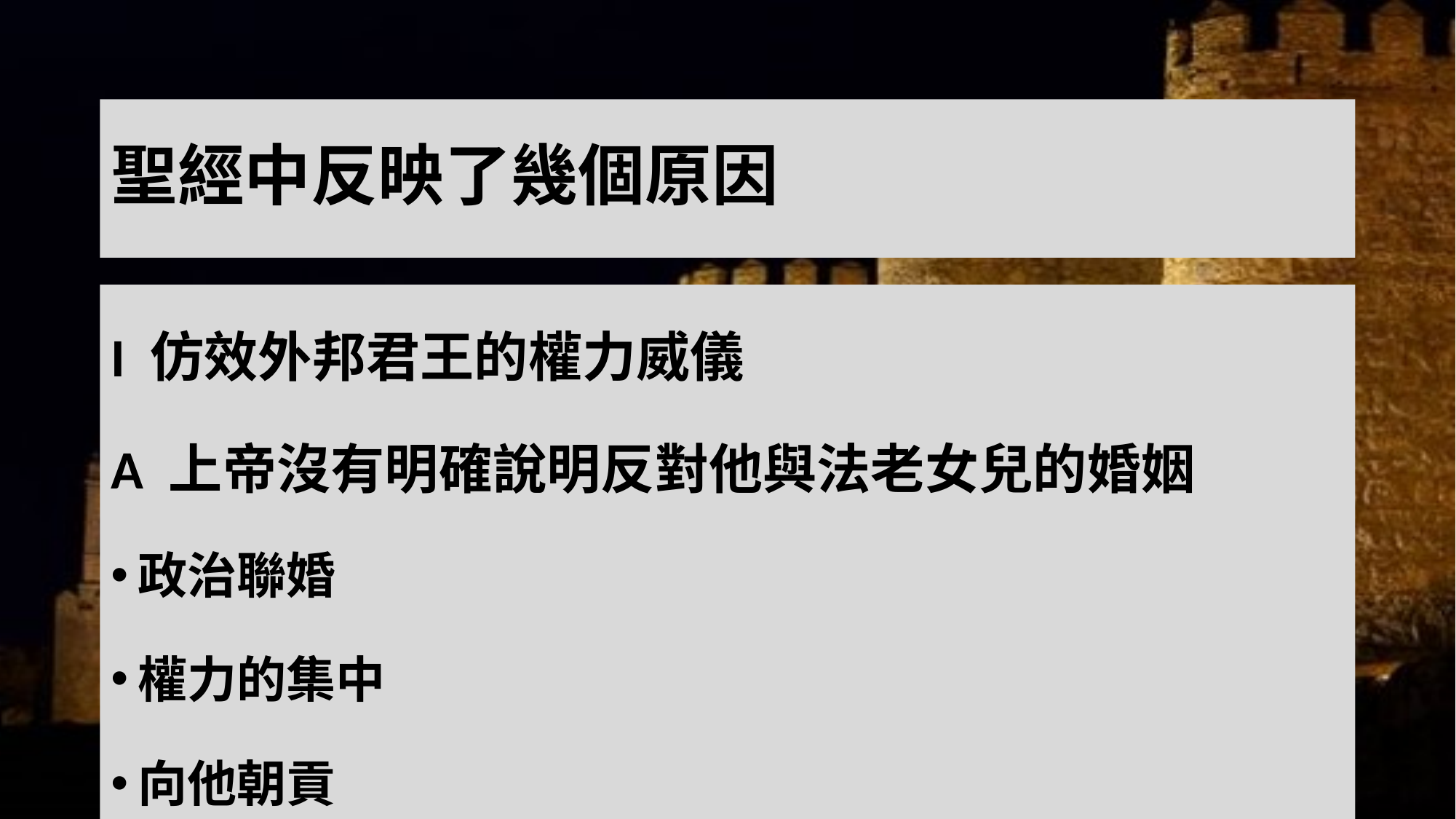

# 聖經中反映了幾個原因
I 仿效外邦君王的權力威儀
A 上帝沒有明確說明反對他與法老女兒的婚姻
政治聯婚
權力的集中
向他朝貢